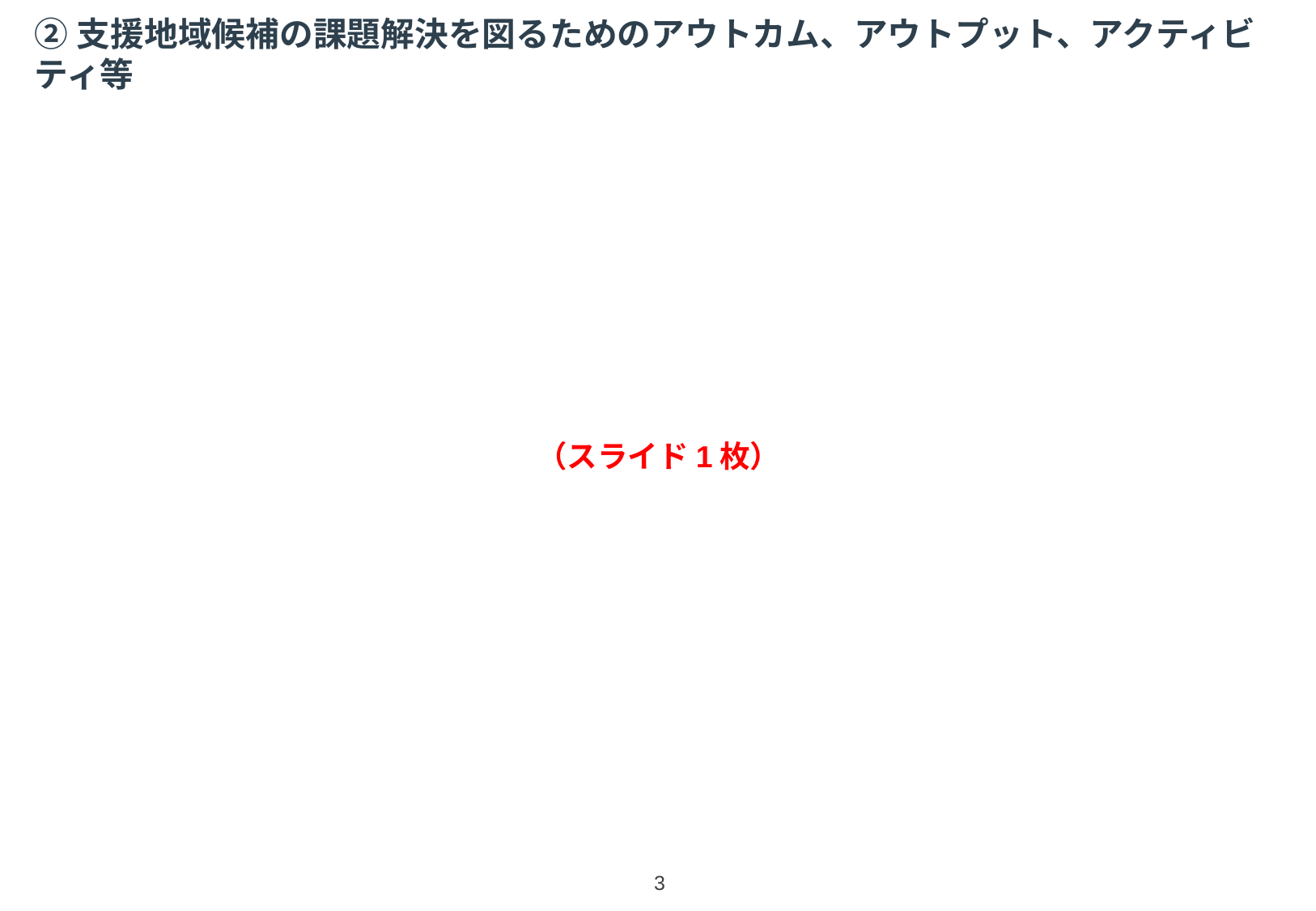

②支援地域候補の課題解決を図るためのアウトカム、アウトプット、アクティビティ等
（スライド1枚）